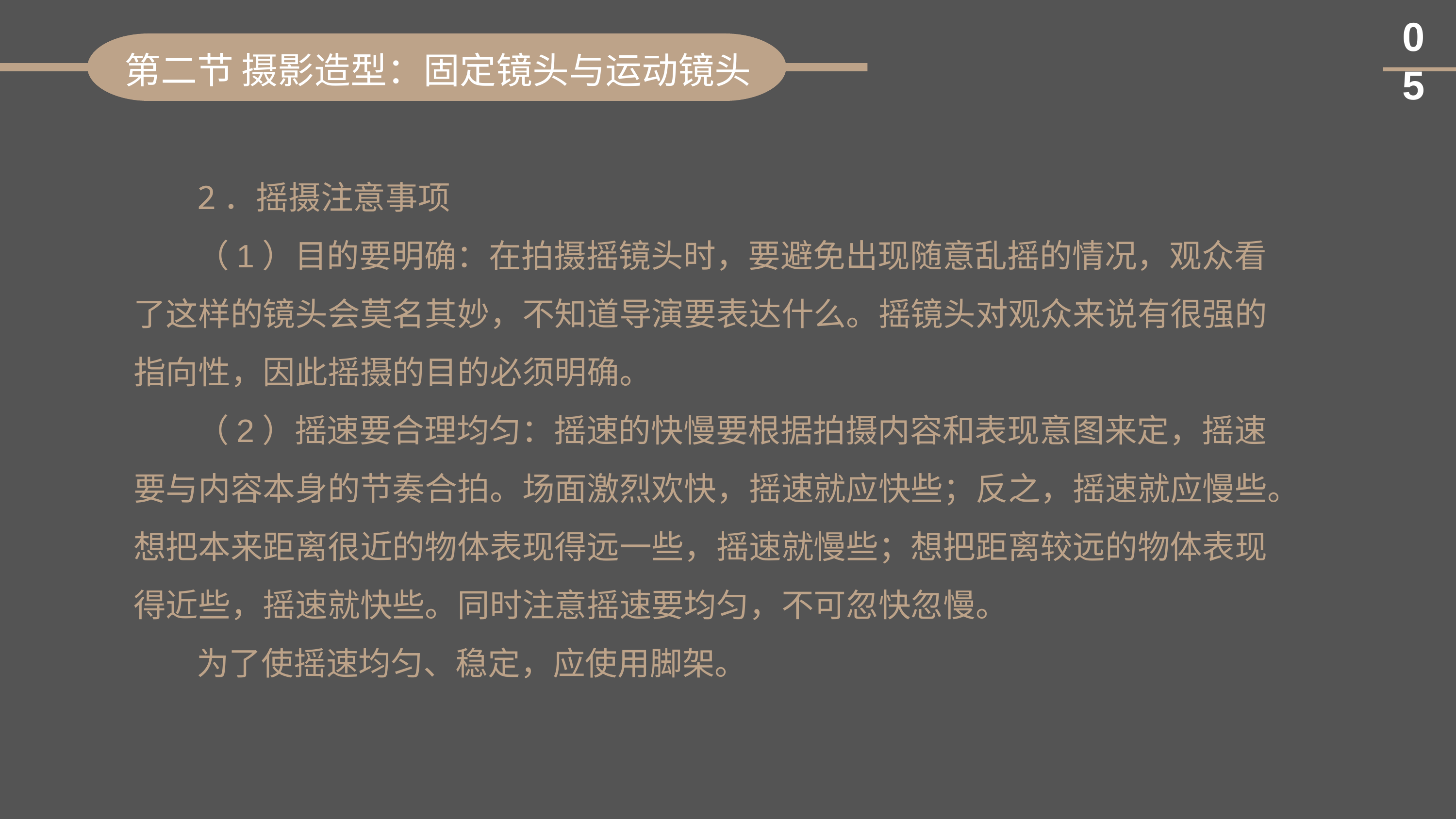

05

第二节 摄影造型：固定镜头与运动镜头

2．摇摄注意事项
（1）目的要明确：在拍摄摇镜头时，要避免出现随意乱摇的情况，观众看了这样的镜头会莫名其妙，不知道导演要表达什么。摇镜头对观众来说有很强的指向性，因此摇摄的目的必须明确。
（2）摇速要合理均匀：摇速的快慢要根据拍摄内容和表现意图来定，摇速要与内容本身的节奏合拍。场面激烈欢快，摇速就应快些；反之，摇速就应慢些。想把本来距离很近的物体表现得远一些，摇速就慢些；想把距离较远的物体表现得近些，摇速就快些。同时注意摇速要均匀，不可忽快忽慢。
为了使摇速均匀、稳定，应使用脚架。